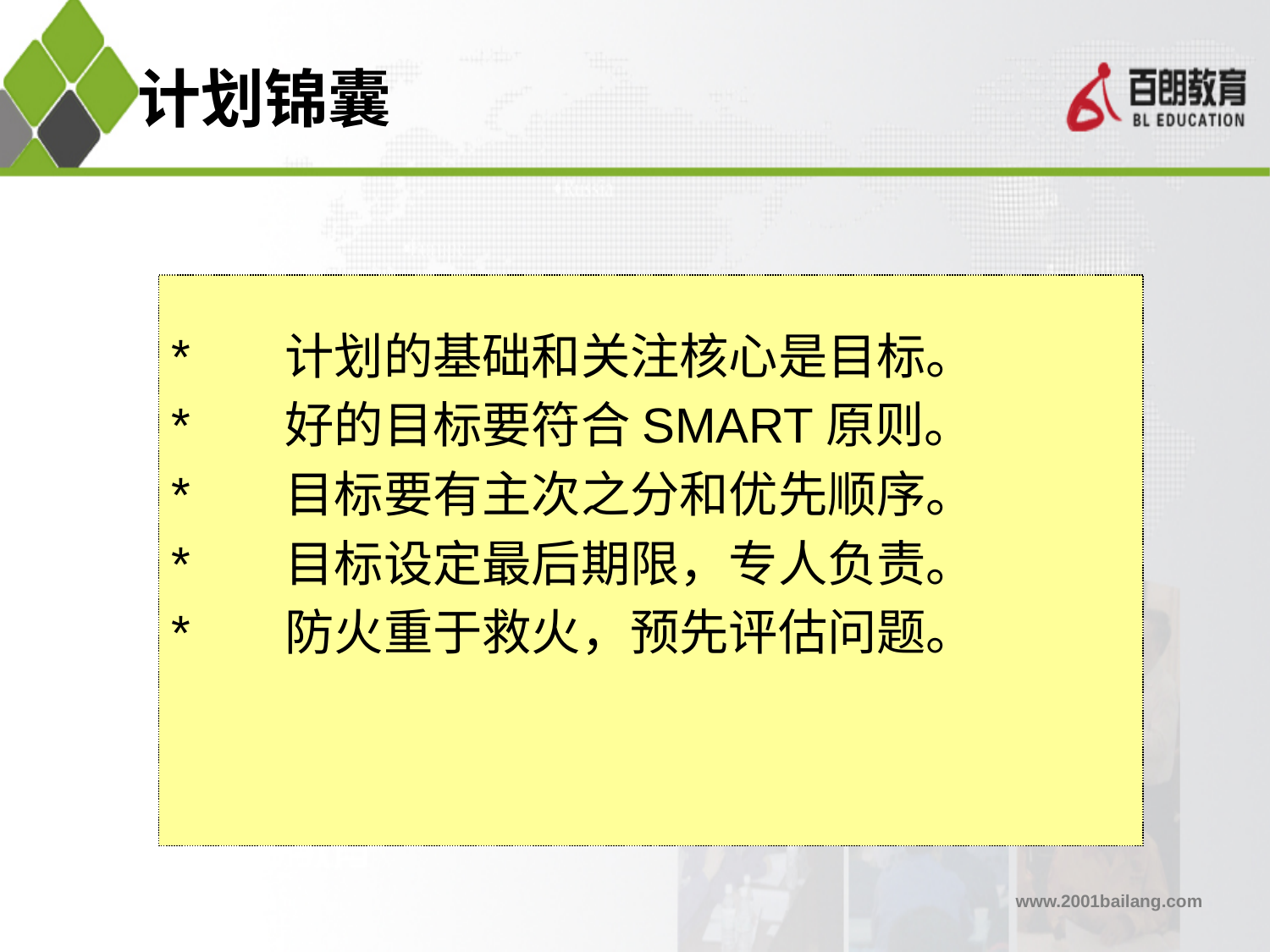

# 计划锦囊

*      计划的基础和关注核心是目标。
*      好的目标要符合SMART原则。
*      目标要有主次之分和优先顺序。
*      目标设定最后期限，专人负责。
*      防火重于救火，预先评估问题。